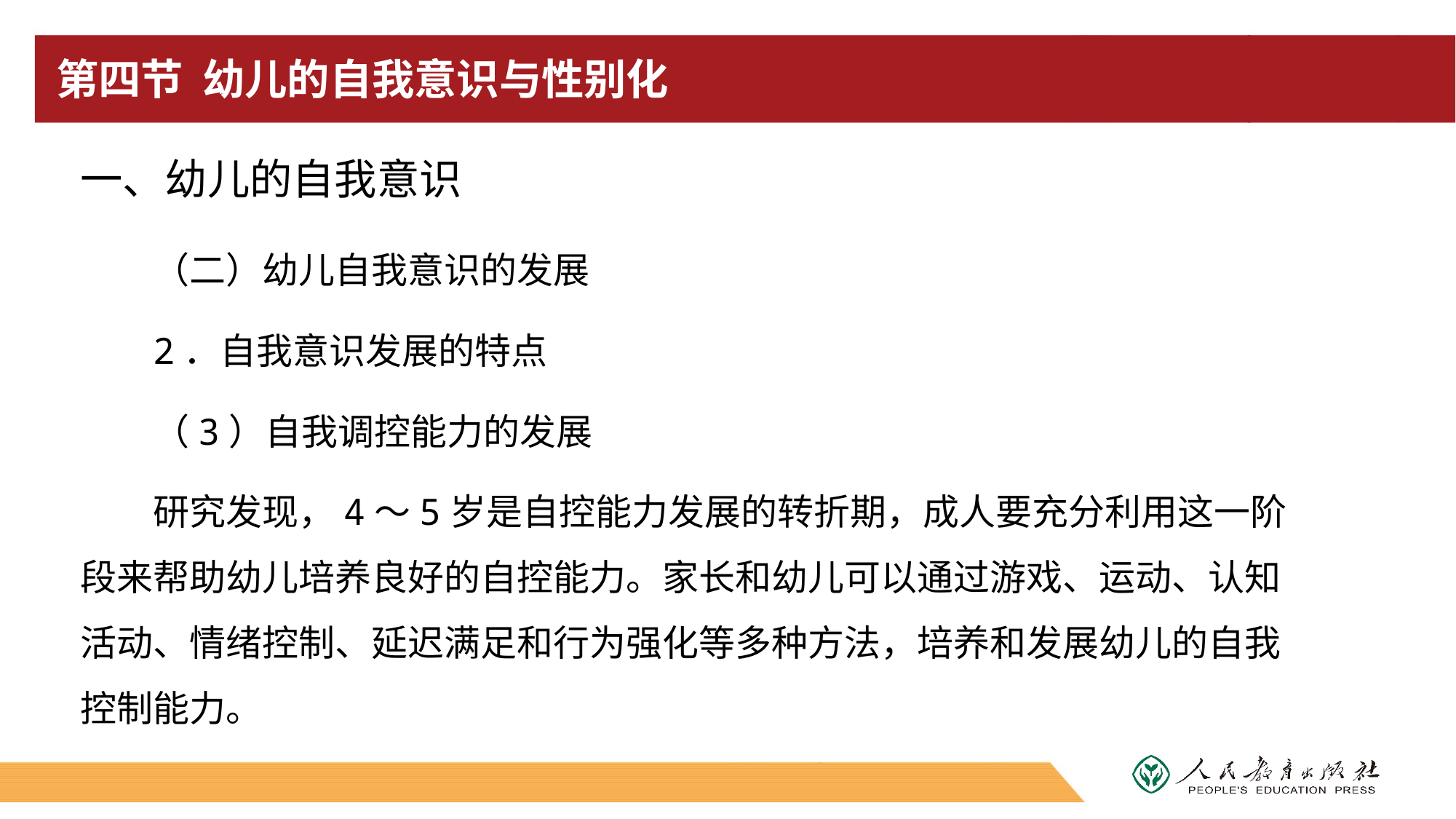

# 第四节  幼儿的自我意识与性别化
一、幼儿的自我意识
（二）幼儿自我意识的发展
2．自我意识发展的特点
（3）自我调控能力的发展
研究发现，4～5岁是自控能力发展的转折期，成人要充分利用这一阶段来帮助幼儿培养良好的自控能力。家长和幼儿可以通过游戏、运动、认知活动、情绪控制、延迟满足和行为强化等多种方法，培养和发展幼儿的自我控制能力。